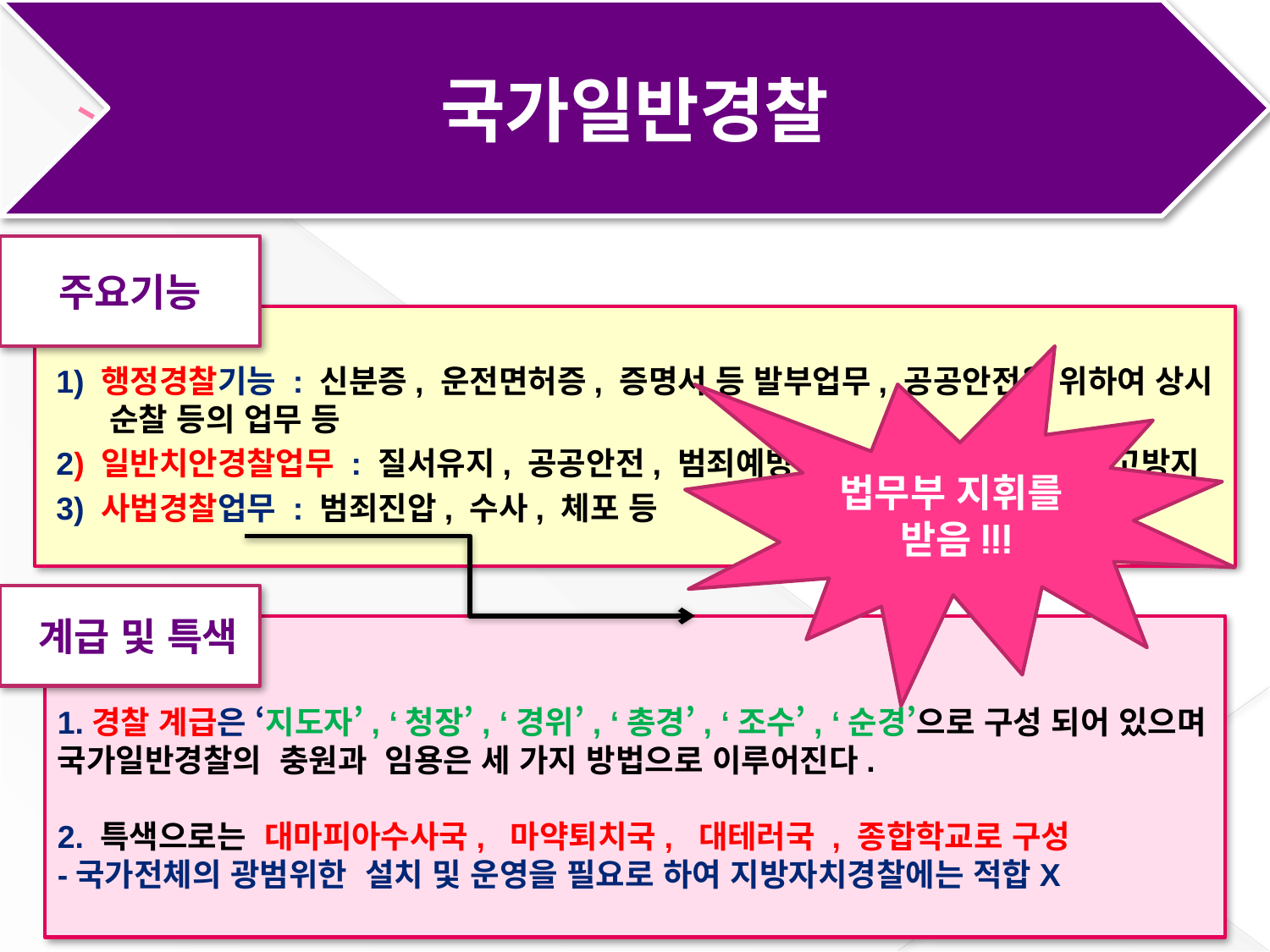

국가일반경찰
# `
주요기능

1) 행정경찰기능 : 신분증, 운전면허증, 증명서 등 발부업무, 공공안전을 위하여 상시 순찰 등의 업무 등
2) 일반치안경찰업무 : 질서유지, 공공안전, 범죄예방 및 퇴치, 재난구조, 사고방지
3) 사법경찰업무 : 범죄진압, 수사, 체포 등
법무부 지휘를
받음!!!
 계급 및 특색

1.경찰 계급은 ‘지도자’, ‘청장’, ‘경위’, ‘총경’, ‘조수’, ‘순경’으로 구성 되어 있으며 국가일반경찰의  충원과  임용은 세 가지 방법으로 이루어진다.

2. 특색으로는  대마피아수사국,  마약퇴치국,  대테러국 , 종합학교로 구성
-국가전체의 광범위한  설치 및 운영을 필요로 하여 지방자치경찰에는 적합X